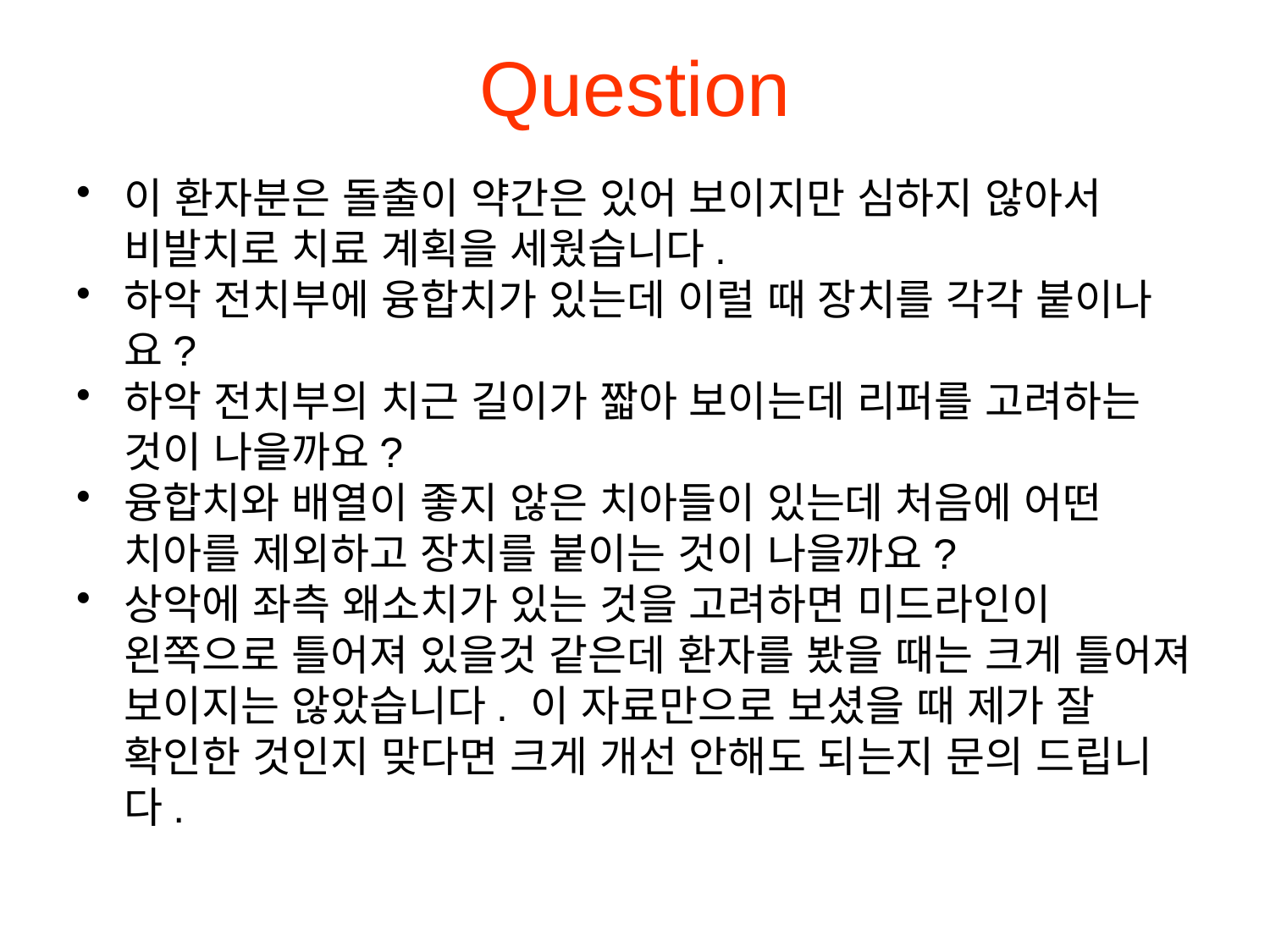

# Question
이 환자분은 돌출이 약간은 있어 보이지만 심하지 않아서 비발치로 치료 계획을 세웠습니다.
하악 전치부에 융합치가 있는데 이럴 때 장치를 각각 붙이나요?
하악 전치부의 치근 길이가 짧아 보이는데 리퍼를 고려하는 것이 나을까요?
융합치와 배열이 좋지 않은 치아들이 있는데 처음에 어떤 치아를 제외하고 장치를 붙이는 것이 나을까요?
상악에 좌측 왜소치가 있는 것을 고려하면 미드라인이 왼쪽으로 틀어져 있을것 같은데 환자를 봤을 때는 크게 틀어져 보이지는 않았습니다. 이 자료만으로 보셨을 때 제가 잘 확인한 것인지 맞다면 크게 개선 안해도 되는지 문의 드립니다.